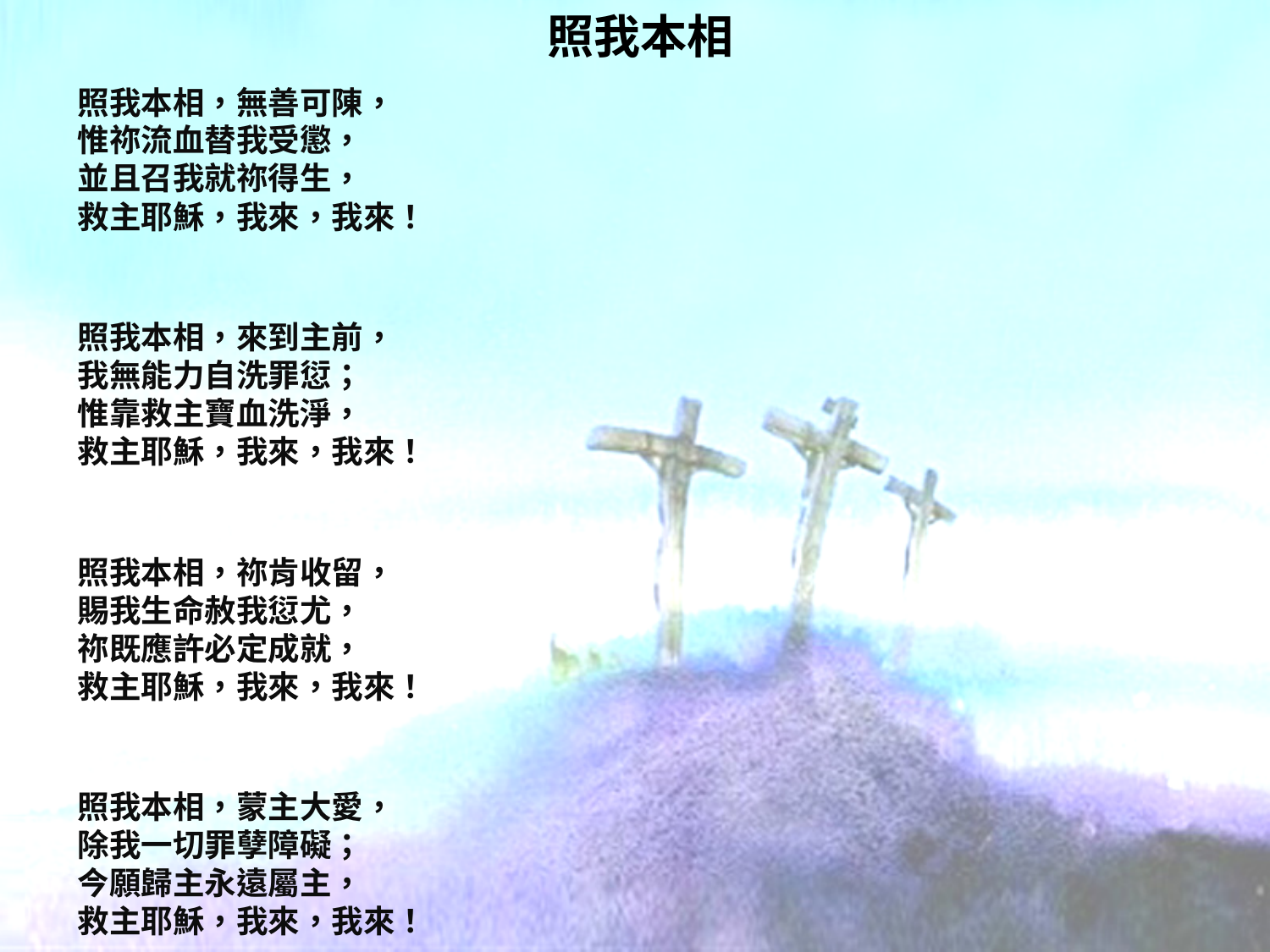

# 照我本相
照我本相，無善可陳，
惟祢流血替我受懲，
並且召我就祢得生，
救主耶穌，我來，我來！
照我本相，來到主前，
我無能力自洗罪愆；
惟靠救主寶血洗淨，
救主耶穌，我來，我來！
照我本相，祢肯收留，
賜我生命赦我愆尤，
祢既應許必定成就，
救主耶穌，我來，我來！
照我本相，蒙主大愛，
除我一切罪孽障礙；
今願歸主永遠屬主，
救主耶穌，我來，我來！